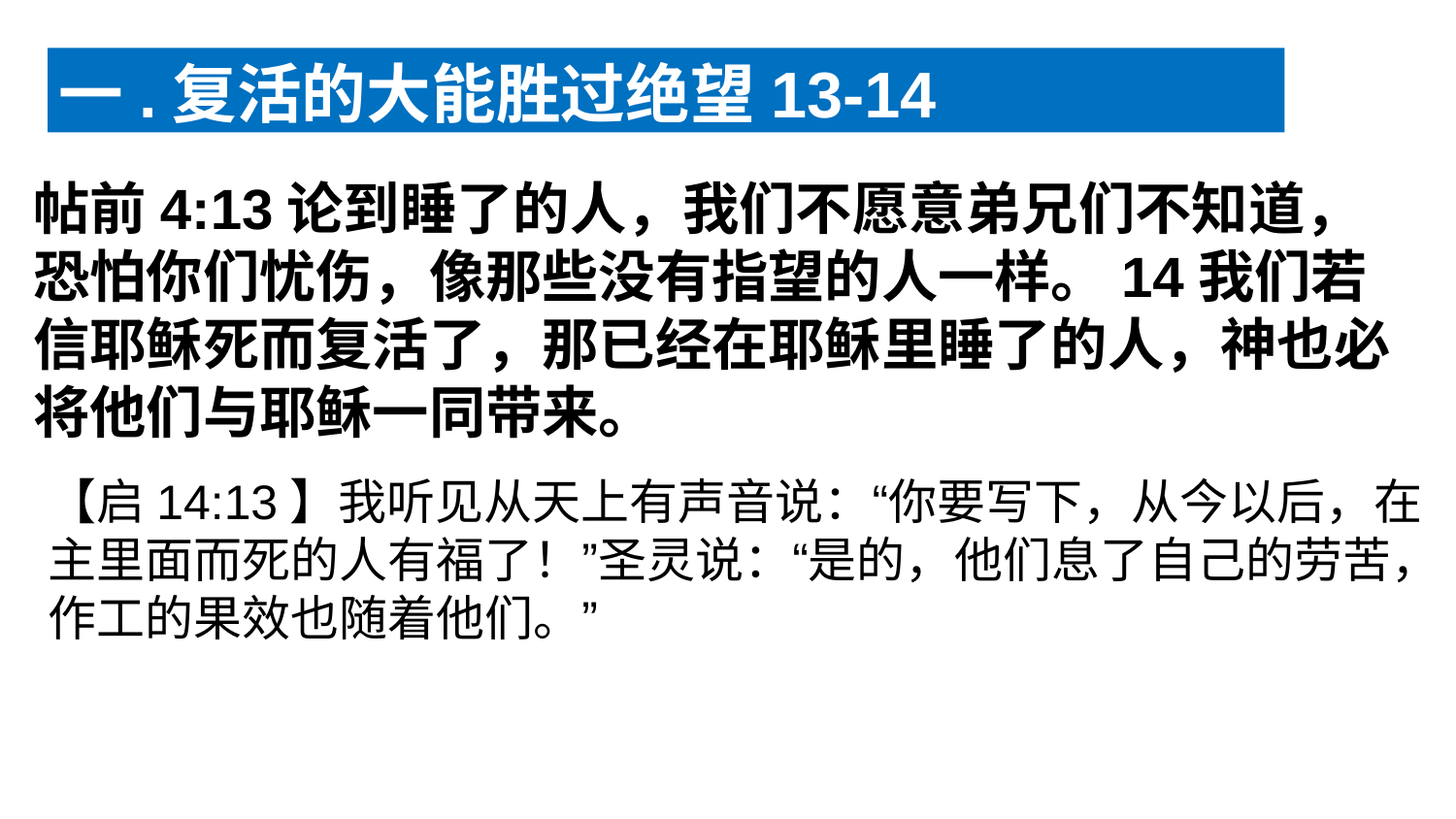

一.复活的大能胜过绝望13-14
讨神的喜悦1-2
帖前4:13论到睡了的人，我们不愿意弟兄们不知道，恐怕你们忧伤，像那些没有指望的人一样。14我们若信耶稣死而复活了，那已经在耶稣里睡了的人，神也必将他们与耶稣一同带来。

【启14:13】我听见从天上有声音说：“你要写下，从今以后，在主里面而死的人有福了！”圣灵说：“是的，他们息了自己的劳苦，作工的果效也随着他们。”